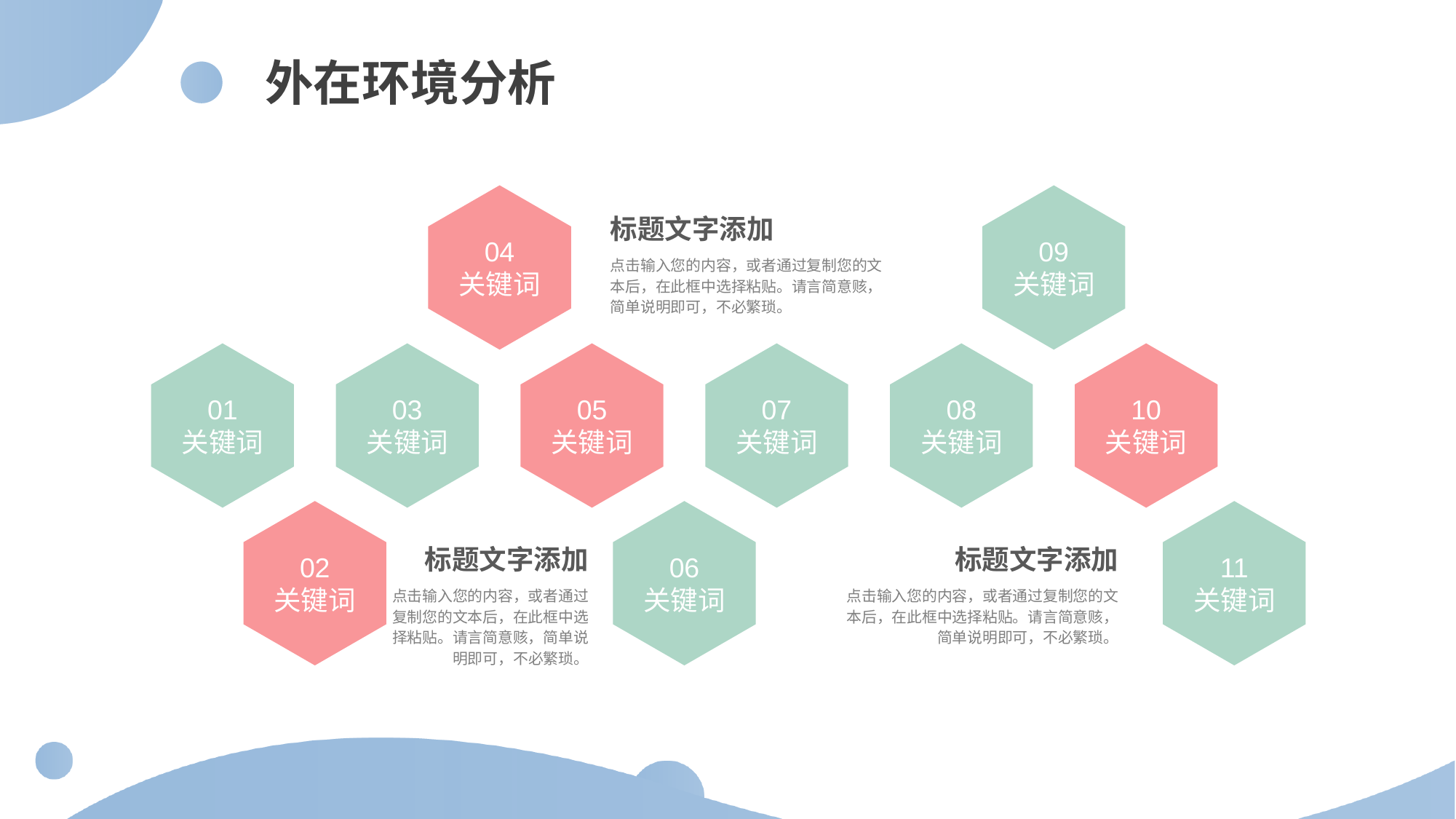

外在环境分析
04
关键词
09
关键词
01
关键词
03
关键词
05
关键词
07
关键词
08
关键词
10
关键词
11
关键词
02
关键词
06
关键词
标题文字添加
点击输入您的内容，或者通过复制您的文本后，在此框中选择粘贴。请言简意赅，简单说明即可，不必繁琐。
标题文字添加
点击输入您的内容，或者通过复制您的文本后，在此框中选择粘贴。请言简意赅，简单说明即可，不必繁琐。
标题文字添加
点击输入您的内容，或者通过复制您的文本后，在此框中选择粘贴。请言简意赅，简单说明即可，不必繁琐。